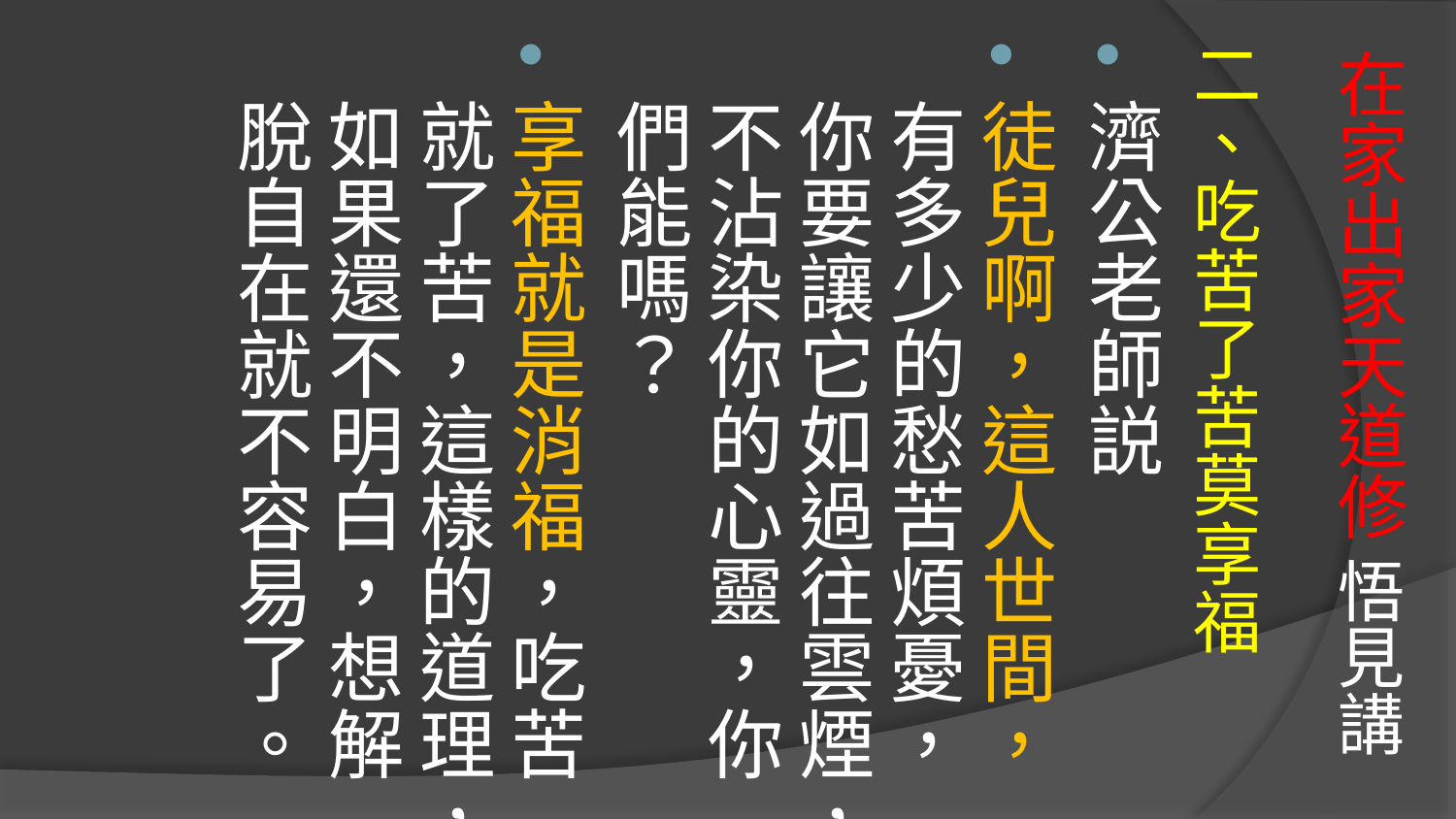

# 在家出家天道修 悟見講
二、吃苦了苦莫享福
濟公老師説
徒兒啊，這人世間，有多少的愁苦煩憂，你要讓它如過往雲煙，不沾染你的心靈，你們能嗎？
享福就是消福，吃苦就了苦，這樣的道理，如果還不明白，想解脫自在就不容易了。